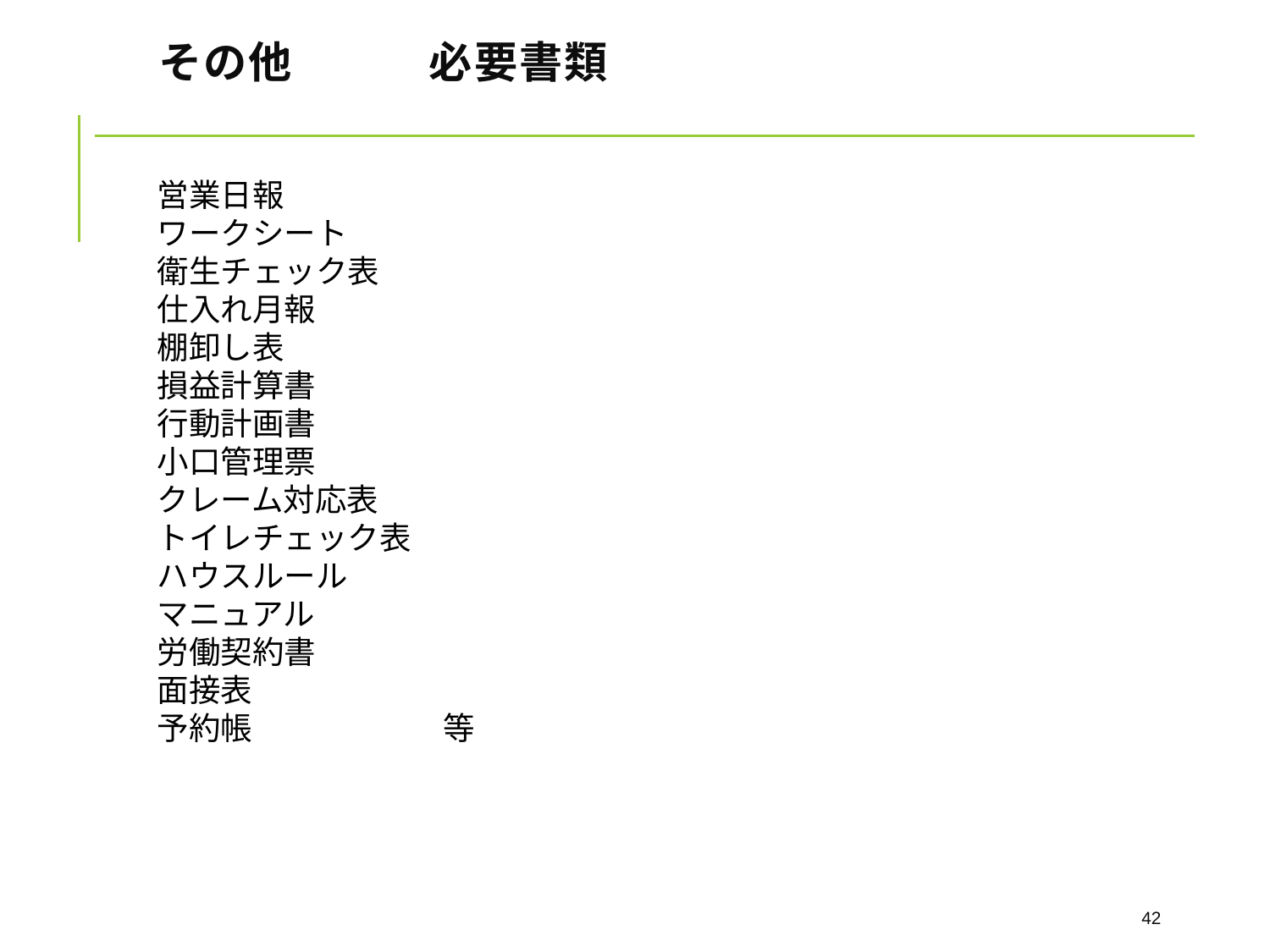

# その他　　　必要書類
営業日報
ワークシート
衛生チェック表
仕入れ月報
棚卸し表
損益計算書
行動計画書
小口管理票
クレーム対応表
トイレチェック表
ハウスルール
マニュアル
労働契約書
面接表
予約帳　　　　　　等
42